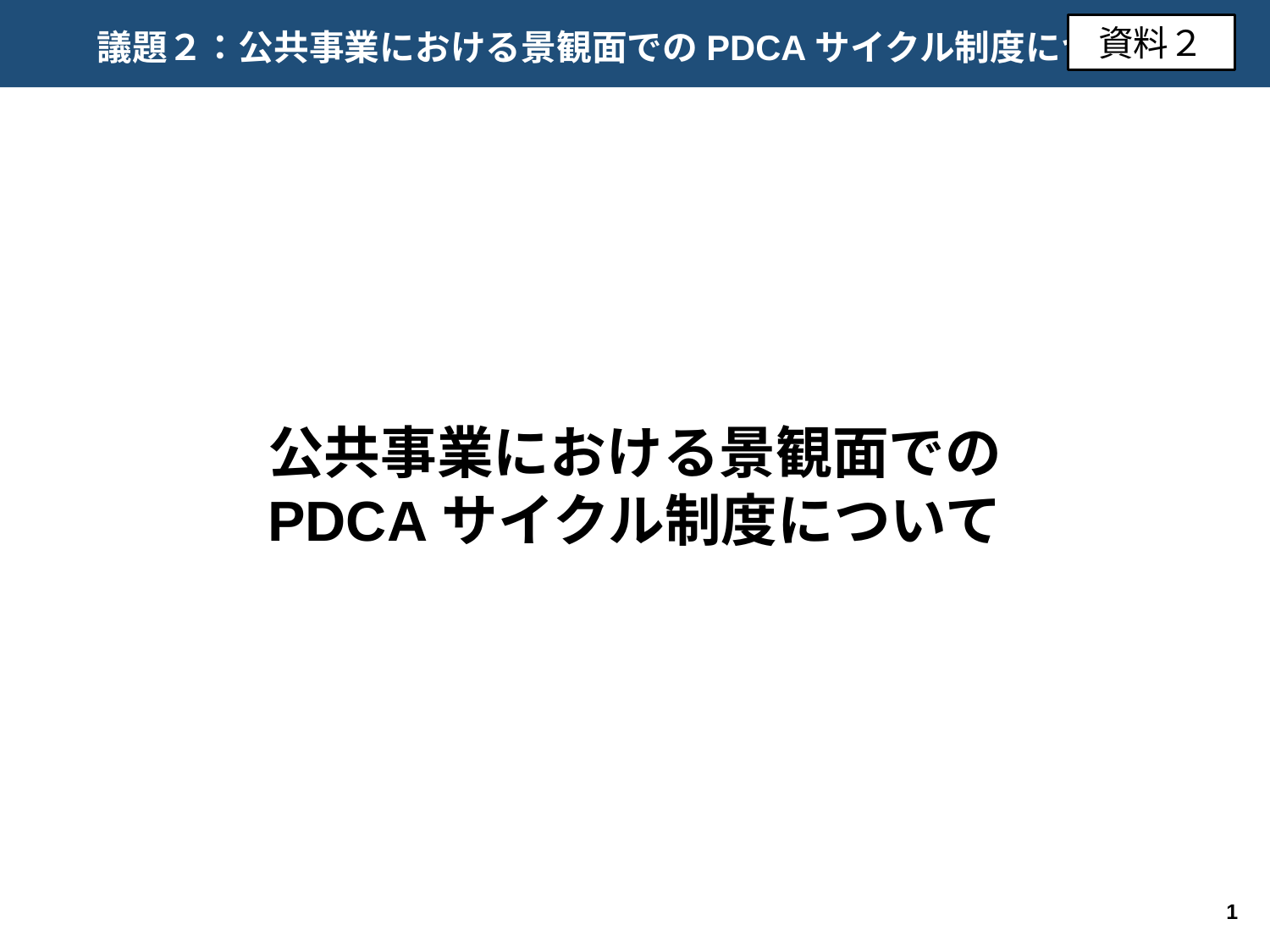

議題２：公共事業における景観面でのPDCAサイクル制度について
資料２
公共事業における景観面での
PDCAサイクル制度について
1